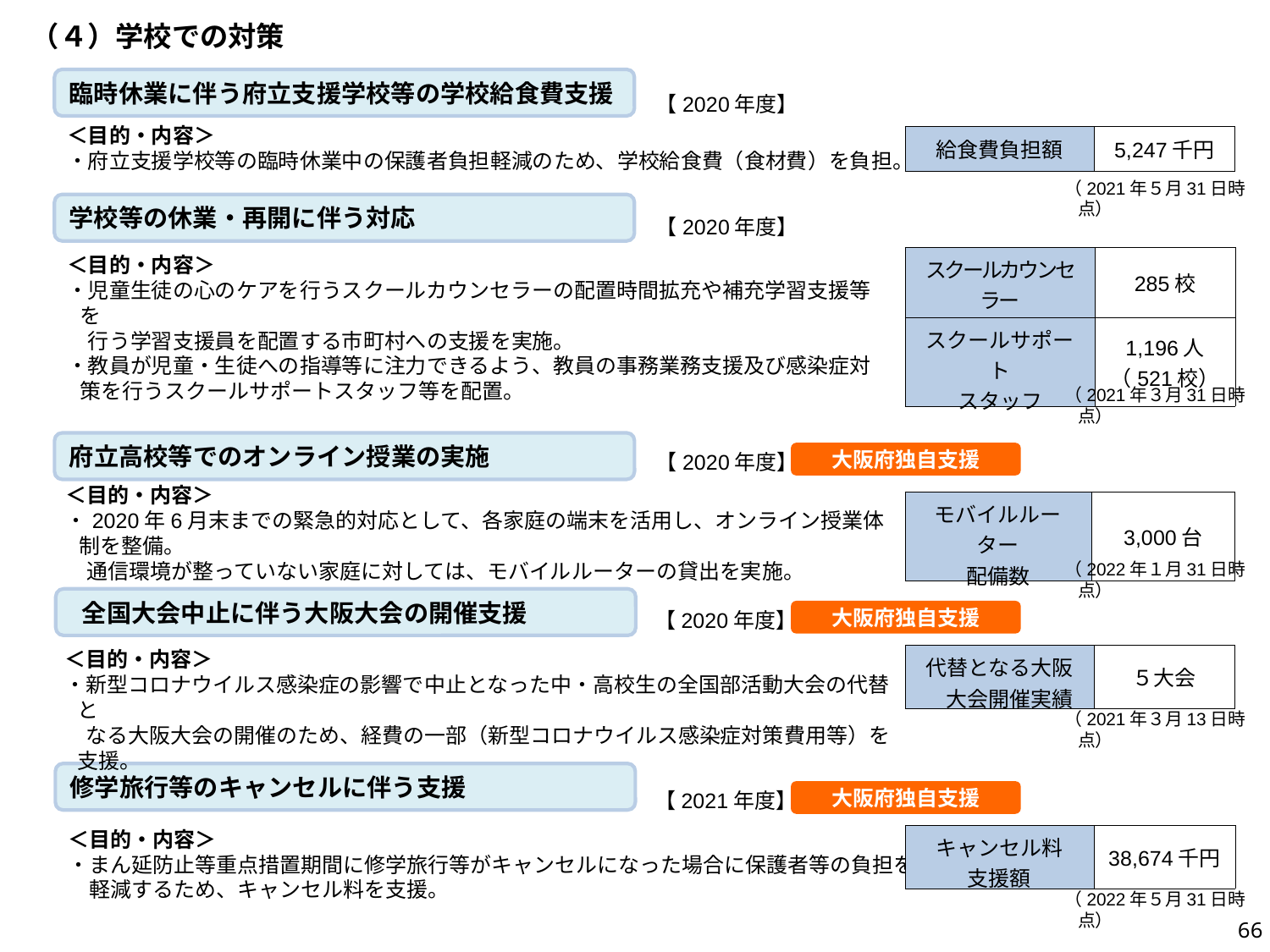

（４）学校での対策
臨時休業に伴う府立支援学校等の学校給食費支援
【2020年度】
＜目的・内容＞
・府立支援学校等の臨時休業中の保護者負担軽減のため、学校給食費（食材費）を負担。
| 給食費負担額 | 5,247千円 |
| --- | --- |
（2021年５月31日時点）
学校等の休業・再開に伴う対応
【2020年度】
＜目的・内容＞
・児童生徒の心のケアを行うスクールカウンセラーの配置時間拡充や補充学習支援等を
　行う学習支援員を配置する市町村への支援を実施。
・教員が児童・生徒への指導等に注力できるよう、教員の事務業務支援及び感染症対策を行うスクールサポートスタッフ等を配置。
| スクールカウンセラー | 285校 |
| --- | --- |
| スクールサポート スタッフ | 1,196人 （521校） |
（2021年３月31日時点）
府立高校等でのオンライン授業の実施
【2020年度】
大阪府独自支援
＜目的・内容＞
・2020年6月末までの緊急的対応として、各家庭の端末を活用し、オンライン授業体制を整備。
　通信環境が整っていない家庭に対しては、モバイルルーターの貸出を実施。
| モバイルルーター 配備数 | 3,000台 |
| --- | --- |
（2022年１月31日時点）
 全国大会中止に伴う大阪大会の開催支援
大阪府独自支援
【2020年度】
＜目的・内容＞
・新型コロナウイルス感染症の影響で中止となった中・高校生の全国部活動大会の代替と
　なる大阪大会の開催のため、経費の一部（新型コロナウイルス感染症対策費用等）を支援。
| 代替となる大阪　大会開催実績 | ５大会 |
| --- | --- |
（2021年３月13日時点）
修学旅行等のキャンセルに伴う支援
【2021年度】
大阪府独自支援
＜目的・内容＞
・まん延防止等重点措置期間に修学旅行等がキャンセルになった場合に保護者等の負担を
　軽減するため、キャンセル料を支援。
| キャンセル料 支援額 | 38,674千円 |
| --- | --- |
（2022年５月31日時点）
66